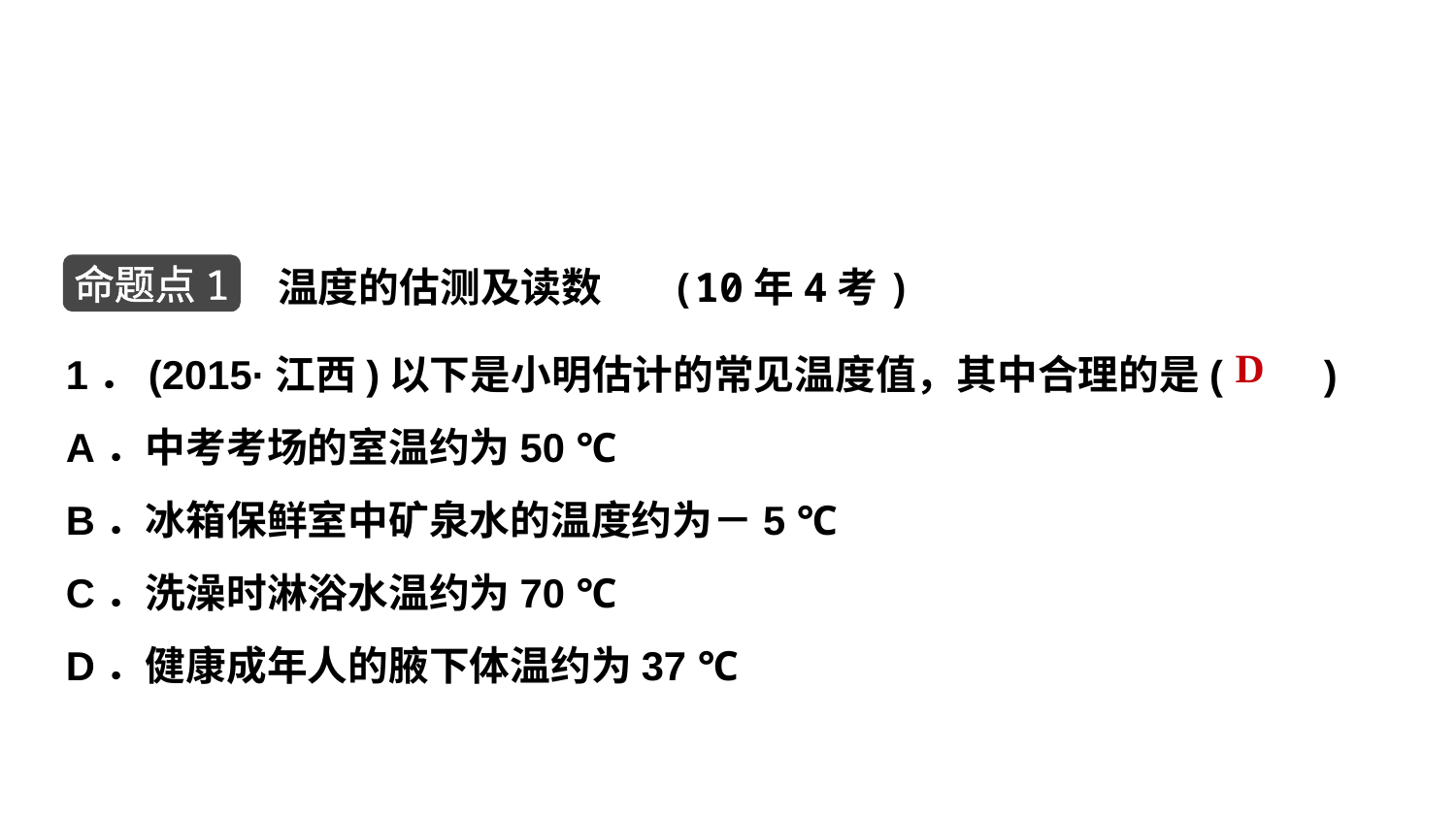

温度的估测及读数　  (10年4考)
命题点1
1．(2015·江西)以下是小明估计的常见温度值，其中合理的是(　　)
A．中考考场的室温约为50 ℃
B．冰箱保鲜室中矿泉水的温度约为－5 ℃
C．洗澡时淋浴水温约为70 ℃
D．健康成年人的腋下体温约为37 ℃
D